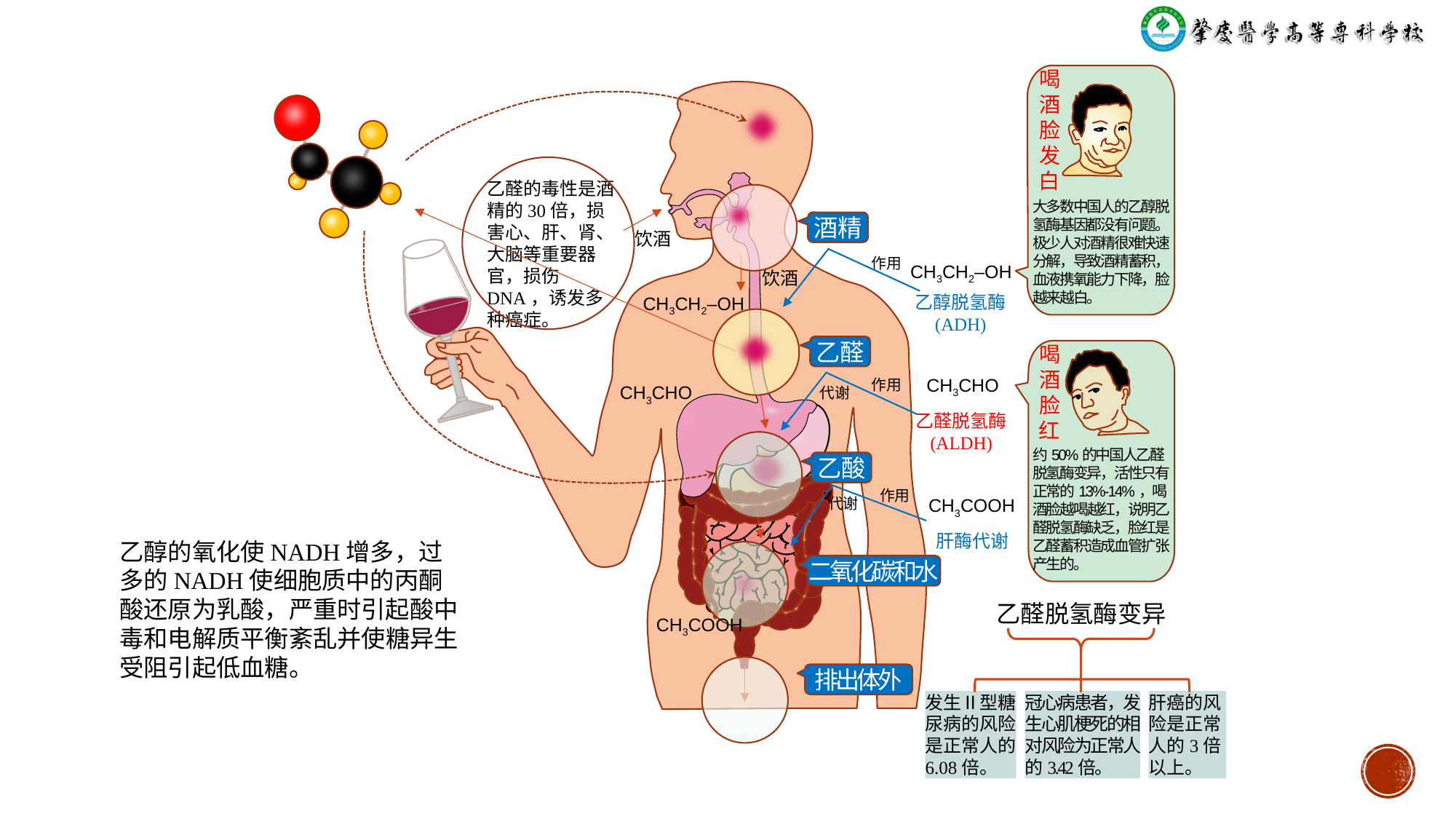

大多数中国人的乙醇脱氢酶基因都没有问题。极少人对酒精很难快速分解，导致酒精蓄积，血液携氧能力下降，脸越来越白。
喝酒脸发白

乙醛的毒性是酒精的30倍，损害心、肝、肾、大脑等重要器官，损伤DNA，诱发多种癌症。

酒精
饮酒

作用

CH3CH2‒OH
饮酒
乙醇脱氢酶
(ADH)
CH3CH2‒OH

乙醛

约50%的中国人乙醛脱氢酶变异，活性只有正常的13%-14%，喝酒脸越喝越红，说明乙醛脱氢酶缺乏，脸红是乙醛蓄积造成血管扩张产生的。
喝酒脸红

CH3CHO
作用
CH3CHO
代谢

乙醛脱氢酶
(ALDH)

乙酸

作用
代谢
CH3COOH
肝酶代谢
乙醇的氧化使NADH增多，过多的NADH使细胞质中的丙酮酸还原为乳酸，严重时引起酸中毒和电解质平衡紊乱并使糖异生受阻引起低血糖。

二氧化碳和水

乙醛脱氢酶变异
CH3COOH

排出体外
冠心病患者，发生心肌梗死的相对风险为正常人的3.42倍。
肝癌的风险是正常人的3倍以上。
发生Ⅱ型糖尿病的风险是正常人的6.08倍。